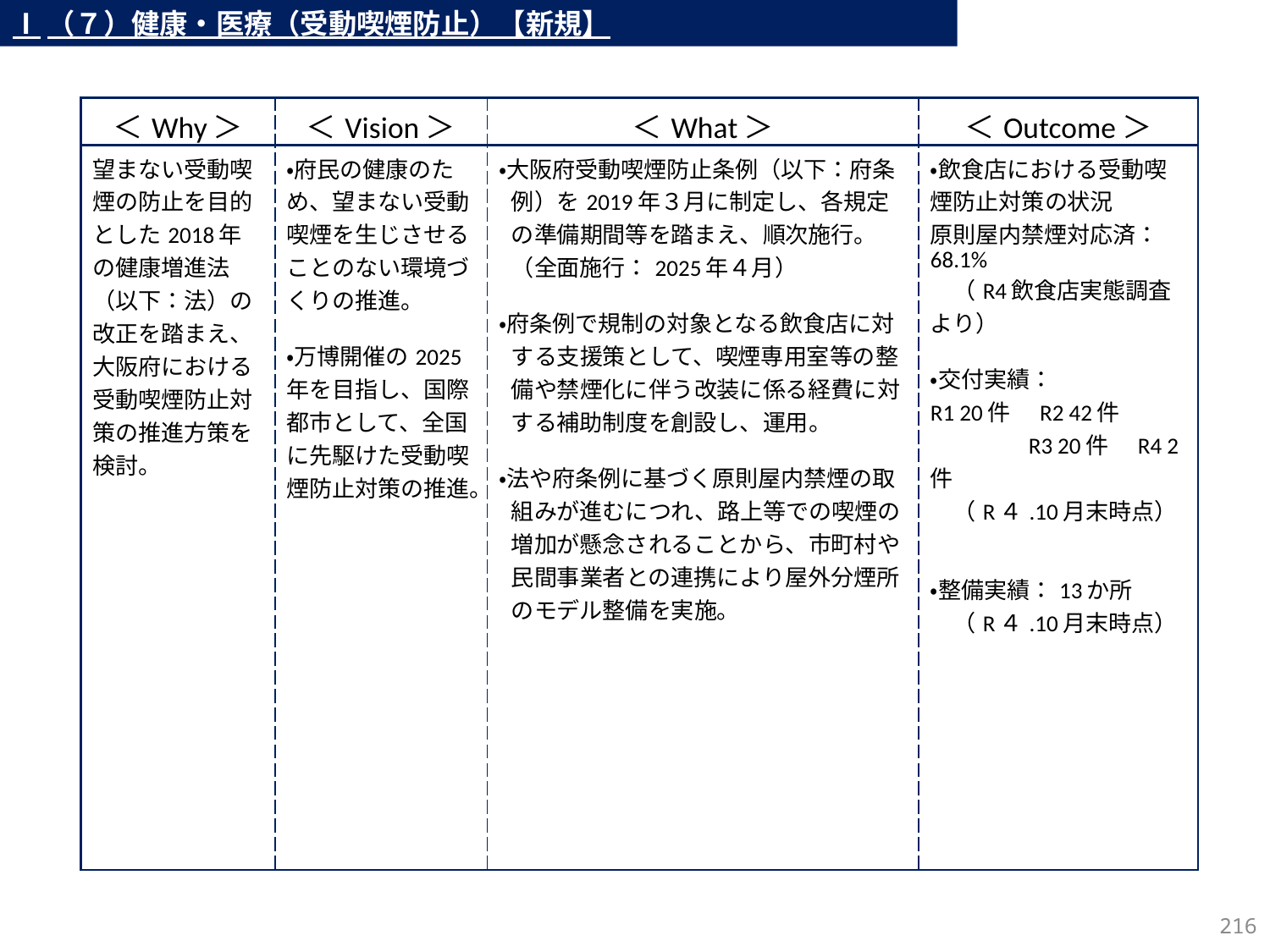

Ⅰ（７）健康・医療（受動喫煙防止）【新規】
| ＜Why＞ | ＜Vision＞ | ＜What＞ | ＜Outcome＞ |
| --- | --- | --- | --- |
| 望まない受動喫煙の防止を目的とした2018年の健康増進法（以下：法）の改正を踏まえ、大阪府における受動喫煙防止対策の推進方策を検討。 | ・府民の健康のため、望まない受動喫煙を生じさせることのない環境づくりの推進。 ・万博開催の2025年を目指し、国際都市として、全国に先駆けた受動喫煙防止対策の推進。 | ・大阪府受動喫煙防止条例（以下：府条例）を2019年３月に制定し、各規定の準備期間等を踏まえ、順次施行。（全面施行：2025年４月） ・府条例で規制の対象となる飲食店に対する支援策として、喫煙専用室等の整備や禁煙化に伴う改装に係る経費に対する補助制度を創設し、運用。 ・法や府条例に基づく原則屋内禁煙の取組みが進むにつれ、路上等での喫煙の増加が懸念されることから、市町村や民間事業者との連携により屋外分煙所のモデル整備を実施。 | ・飲食店における受動喫煙防止対策の状況 原則屋内禁煙対応済：68.1% 　（R4飲食店実態調査より） ・交付実績： R1 20件　R2 42件　　　　　　R3 20件　R4 2件 　（R４.10月末時点） ・整備実績：13か所 　（R４.10月末時点） |
216